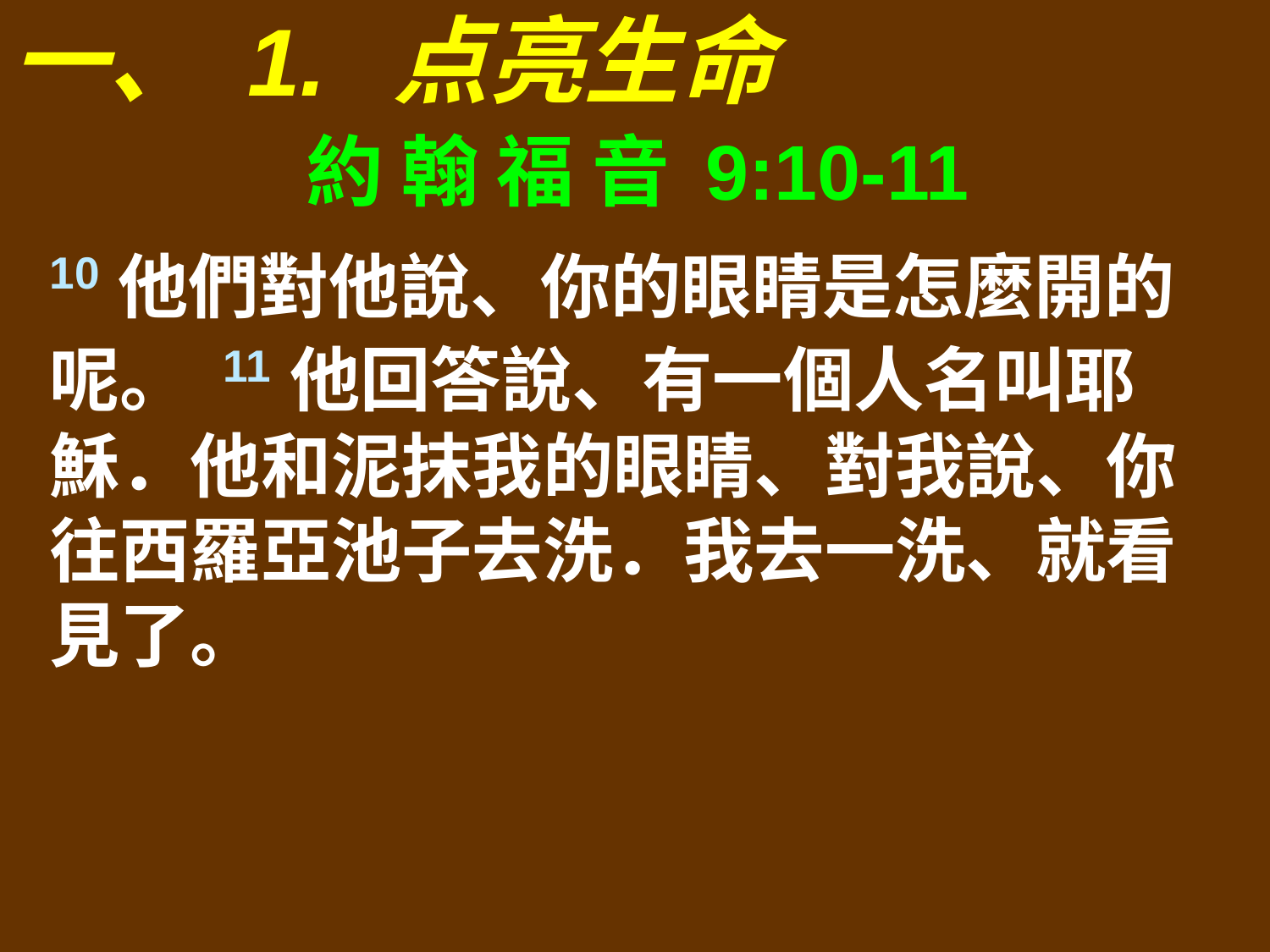

一、 1.	点亮生命
約 翰 福 音 9:10-11
10他們對他說、你的眼睛是怎麼開的呢。 11他回答說、有一個人名叫耶穌．他和泥抹我的眼睛、對我說、你往西羅亞池子去洗．我去一洗、就看見了。